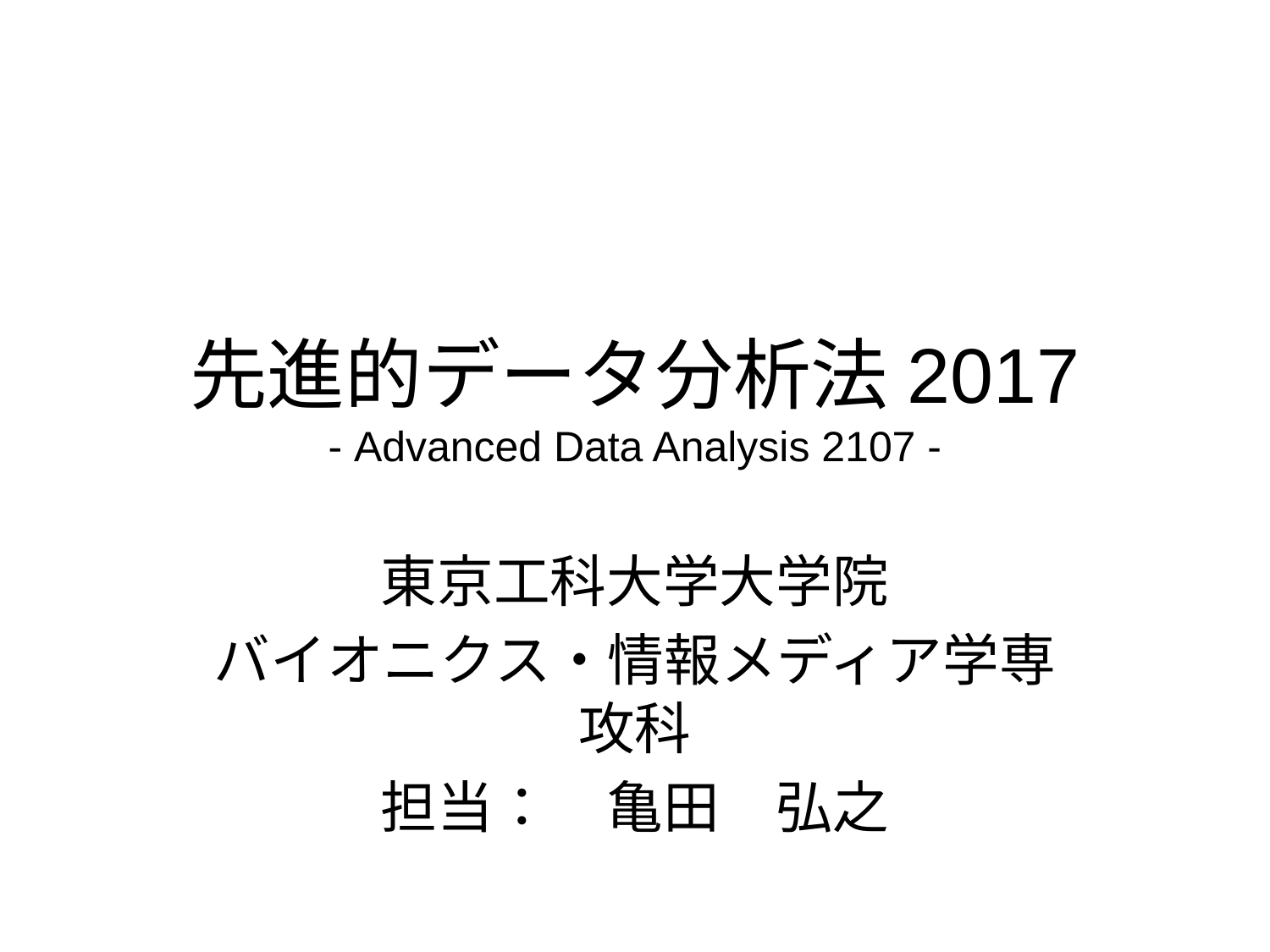

# 先進的データ分析法2017 - Advanced Data Analysis 2107 -
東京工科大学大学院
バイオニクス・情報メディア学専攻科
担当：　亀田　弘之